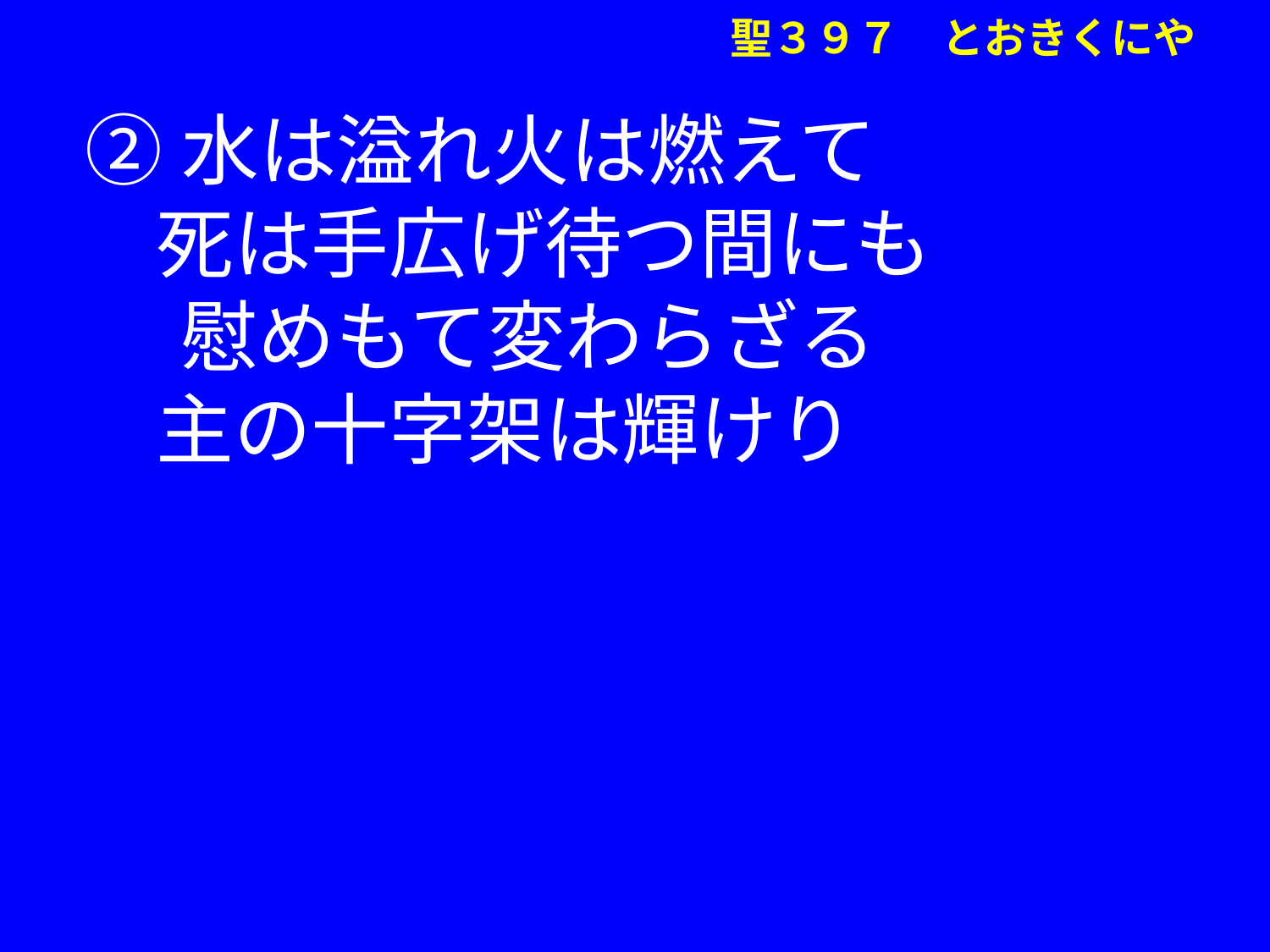

②水は溢れ火は燃えて
   死は手広げ待つ間にも
　 慰めもて変わらざる
   主の十字架は輝けり
聖３９７　とおきくにや